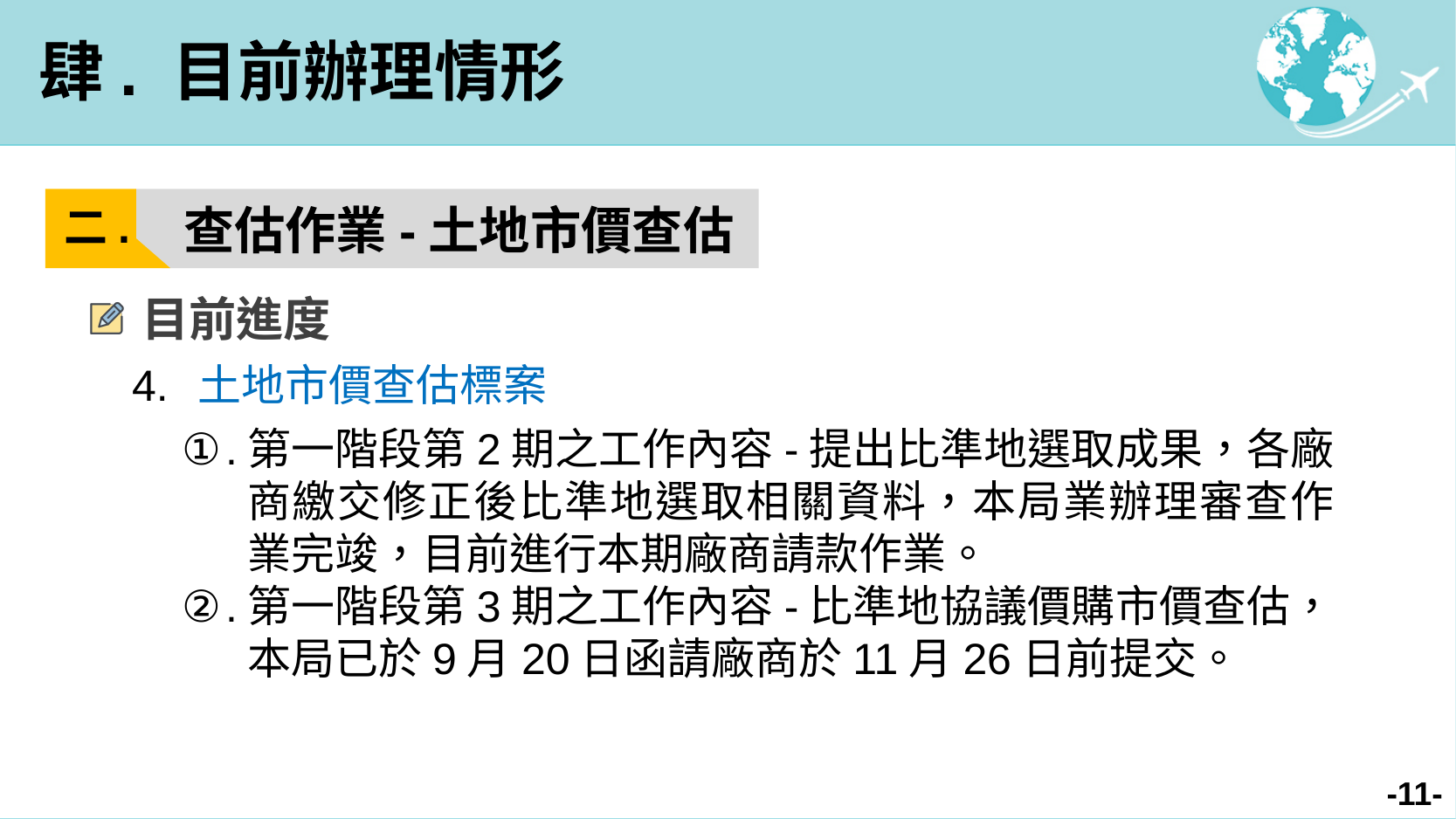

肆. 目前辦理情形

查估作業-土地市價查估
二.
目前進度
土地市價查估標案
第一階段第2期之工作內容-提出比準地選取成果，各廠商繳交修正後比準地選取相關資料，本局業辦理審查作業完竣，目前進行本期廠商請款作業。
第一階段第3期之工作內容-比準地協議價購市價查估，本局已於9月20日函請廠商於11月26日前提交。
-11-